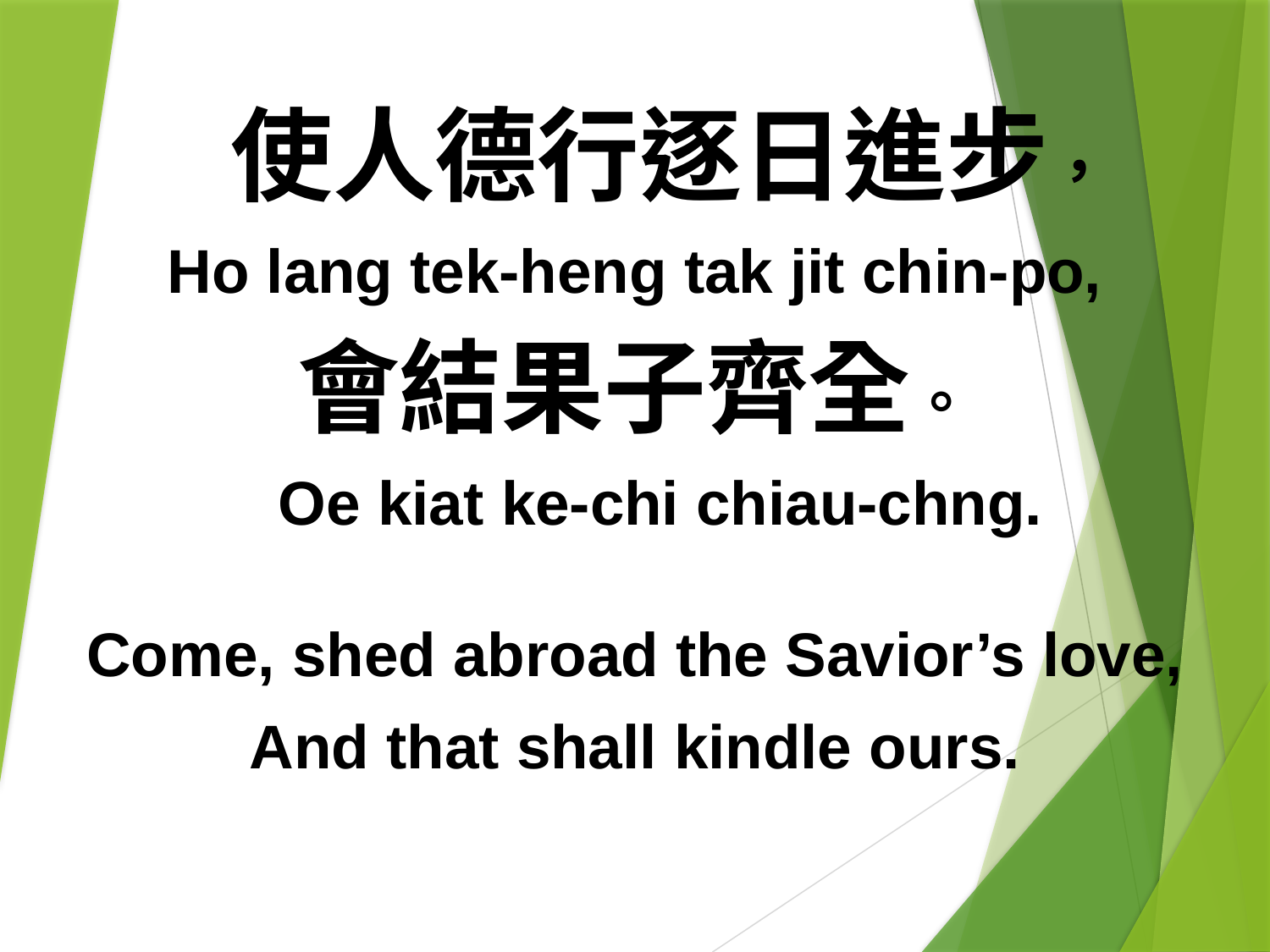

使人德行逐日進步，
Ho lang tek-heng tak jit chin-po,
會結果子齊全。
   Oe kiat ke-chi chiau-chng.

Come, shed abroad the Savior’s love,
And that shall kindle ours.